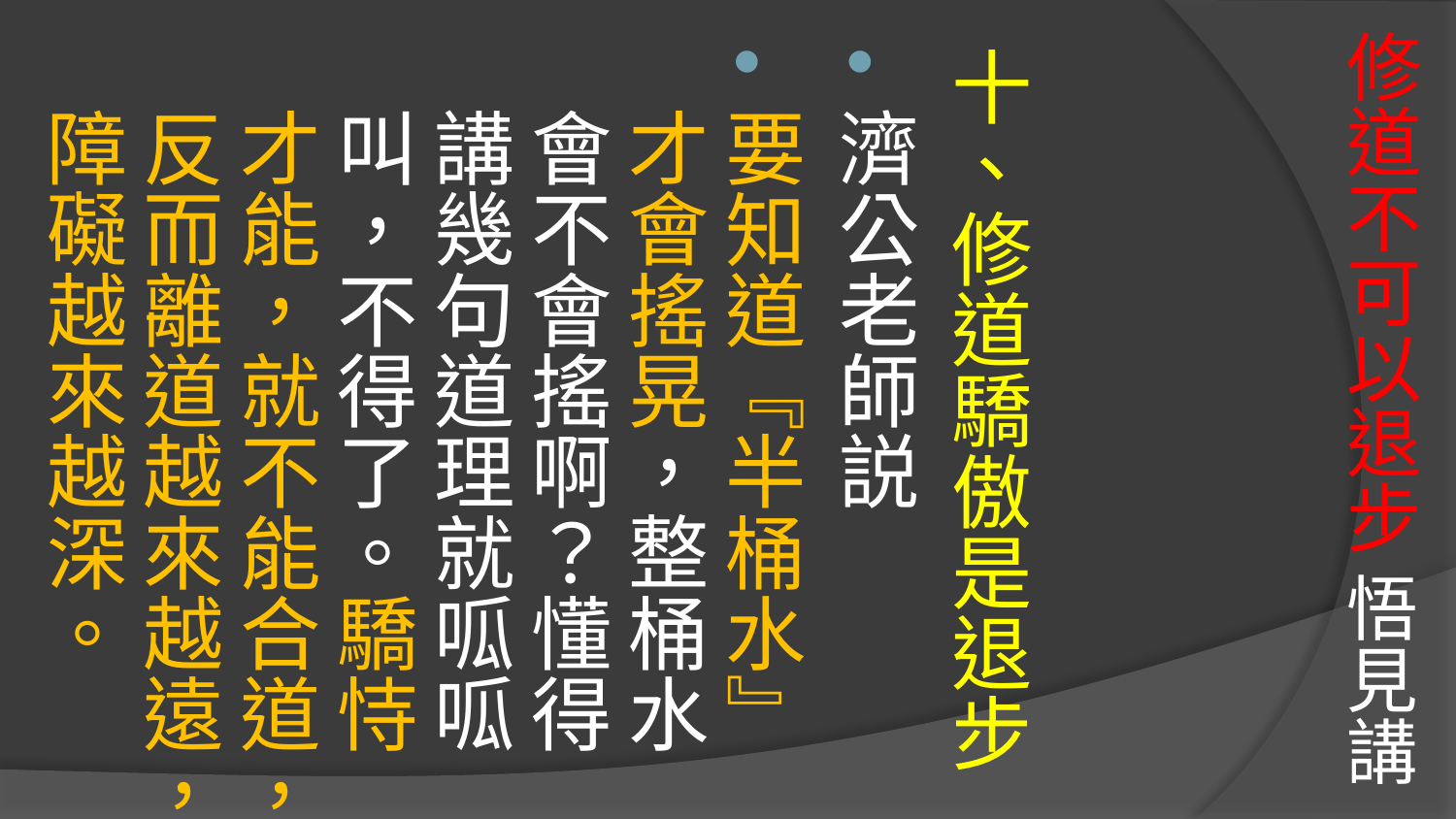

# 修道不可以退步 悟見講
十、修道驕傲是退步
濟公老師説
要知道『半桶水』才會搖晃，整桶水會不會搖啊？懂得講幾句道理就呱呱叫，不得了。驕恃才能，就不能合道，反而離道越來越遠，障礙越來越深。